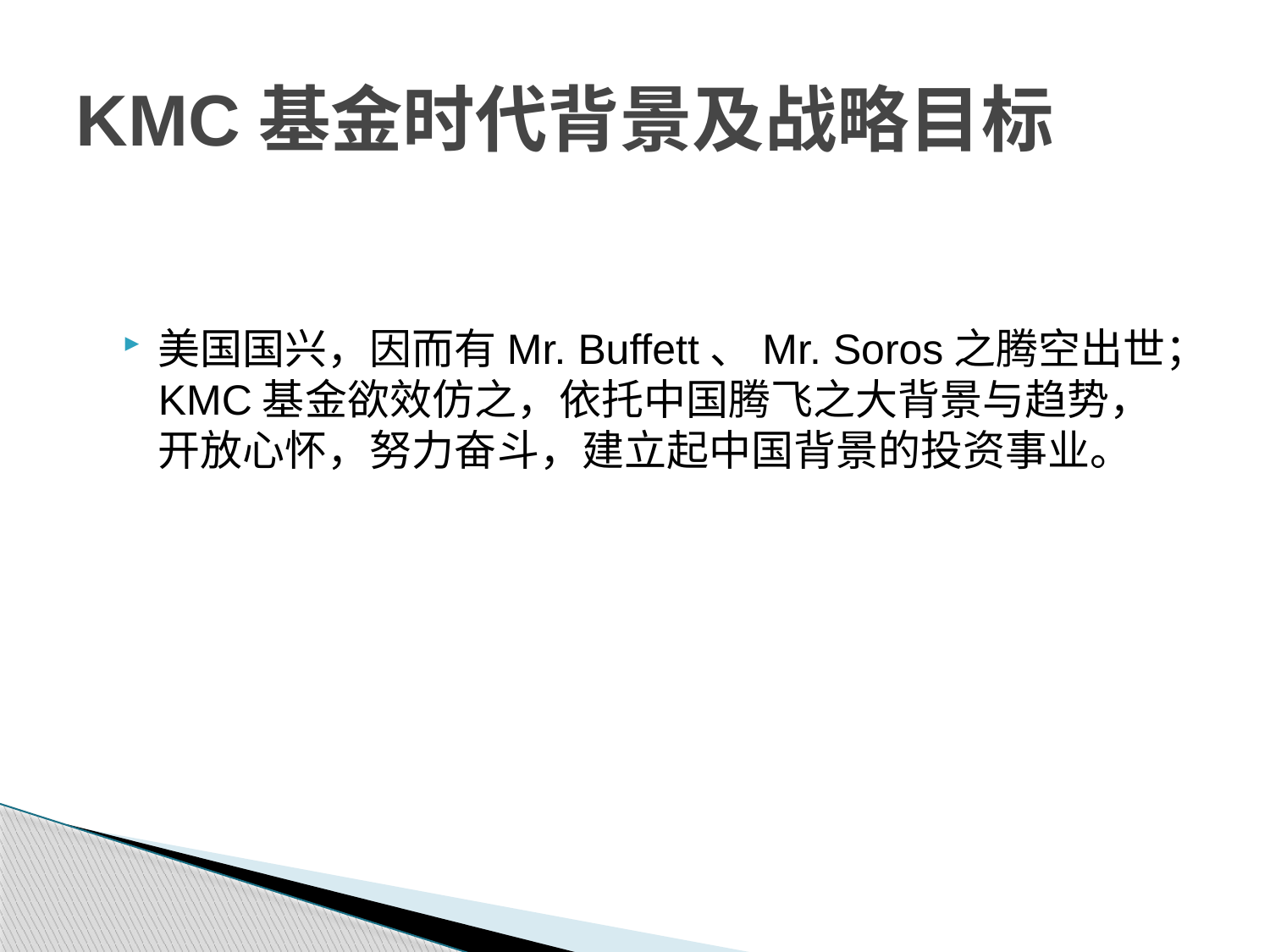

# KMC基金时代背景及战略目标
美国国兴，因而有Mr. Buffett、Mr. Soros之腾空出世；KMC基金欲效仿之，依托中国腾飞之大背景与趋势，开放心怀，努力奋斗，建立起中国背景的投资事业。